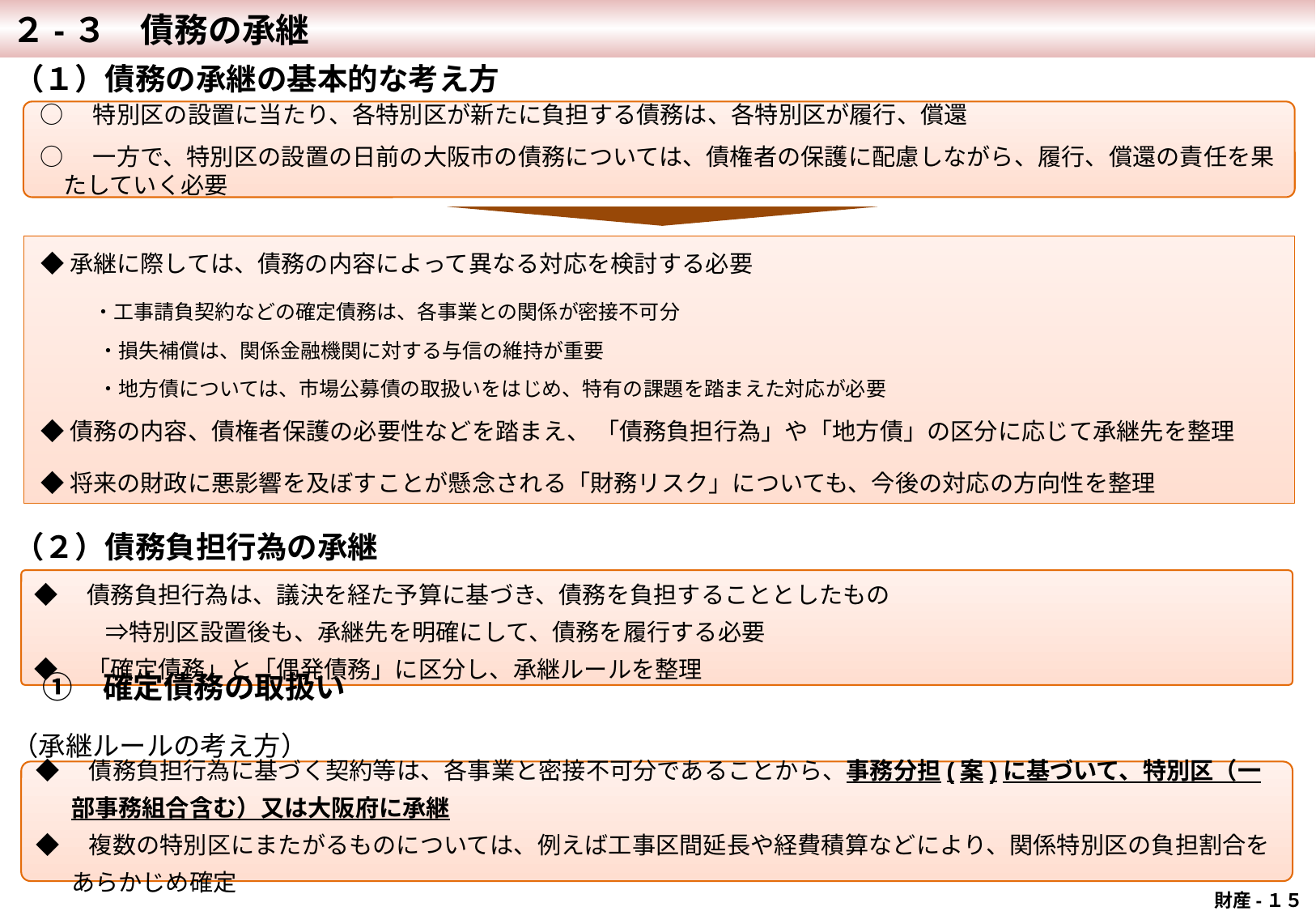

２-３　債務の承継
（１）債務の承継の基本的な考え方
○　特別区の設置に当たり、各特別区が新たに負担する債務は、各特別区が履行、償還
○　一方で、特別区の設置の日前の大阪市の債務については、債権者の保護に配慮しながら、履行、償還の責任を果たしていく必要

◆承継に際しては、債務の内容によって異なる対応を検討する必要
　　　 ・工事請負契約などの確定債務は、各事業との関係が密接不可分
 　　　・損失補償は、関係金融機関に対する与信の維持が重要
 　　　・地方債については、市場公募債の取扱いをはじめ、特有の課題を踏まえた対応が必要
◆債務の内容、債権者保護の必要性などを踏まえ、 「債務負担行為」や「地方債」の区分に応じて承継先を整理
◆将来の財政に悪影響を及ぼすことが懸念される「財務リスク」についても、今後の対応の方向性を整理

（２）債務負担行為の承継
◆　債務負担行為は、議決を経た予算に基づき、債務を負担することとしたもの
　　　⇒特別区設置後も、承継先を明確にして、債務を履行する必要
◆　「確定債務」と「偶発債務」に区分し、承継ルールを整理
　①　確定債務の取扱い
（承継ルールの考え方）
◆　債務負担行為に基づく契約等は、各事業と密接不可分であることから、事務分担(案)に基づいて、特別区（一部事務組合含む）又は大阪府に承継
◆　複数の特別区にまたがるものについては、例えば工事区間延長や経費積算などにより、関係特別区の負担割合をあらかじめ確定
財産-１５